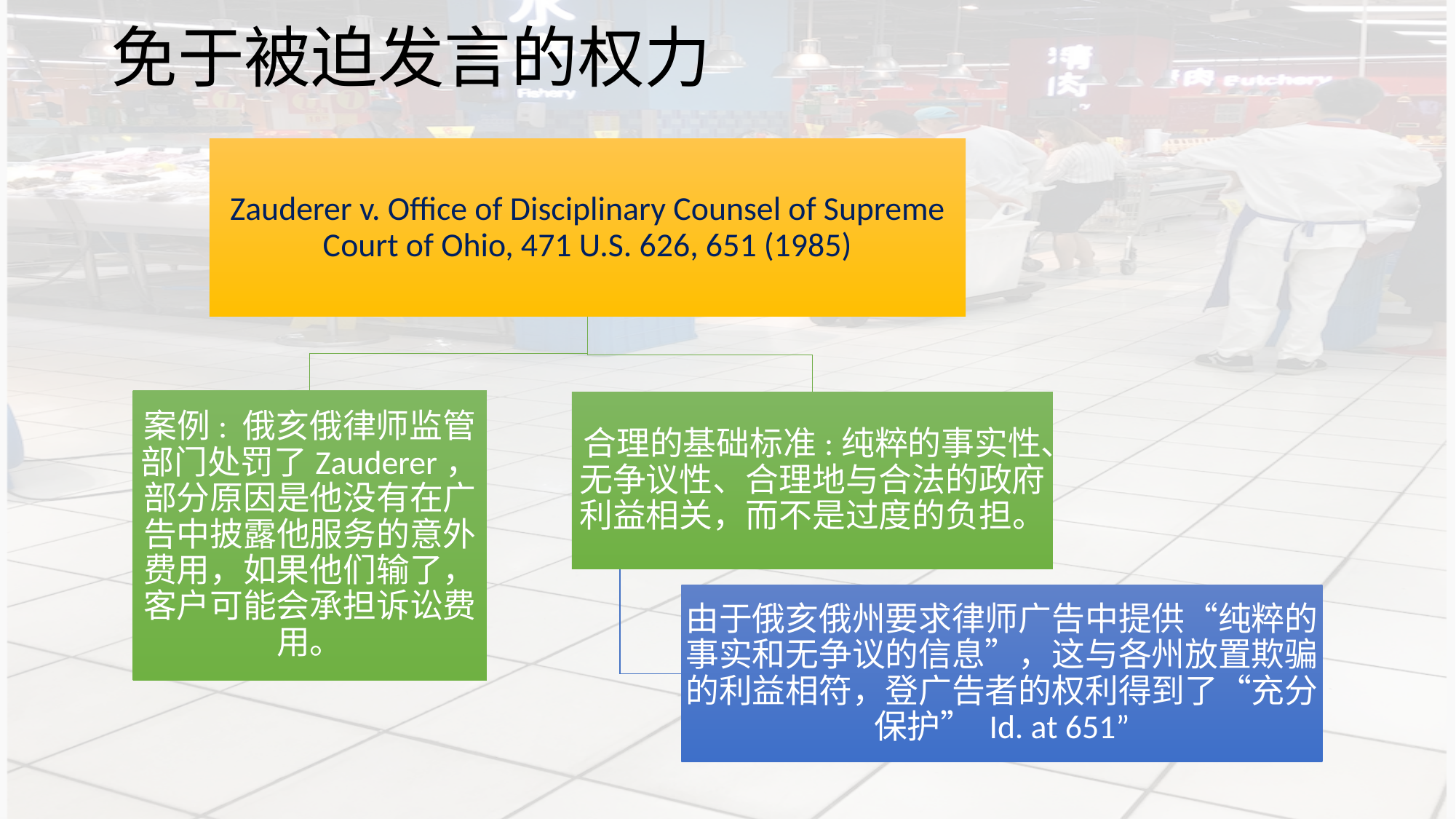

# 免于被迫发言的权力
Zauderer v. Office of Disciplinary Counsel of Supreme Court of Ohio, 471 U.S. 626, 651 (1985)
案例: 俄亥俄律师监管部门处罚了Zauderer，部分原因是他没有在广告中披露他服务的意外费用，如果他们输了，客户可能会承担诉讼费用。
合理的基础标准:纯粹的事实性、无争议性、合理地与合法的政府利益相关，而不是过度的负担。
由于俄亥俄州要求律师广告中提供“纯粹的事实和无争议的信息”，这与各州放置欺骗的利益相符，登广告者的权利得到了“充分保护” Id. at 651”